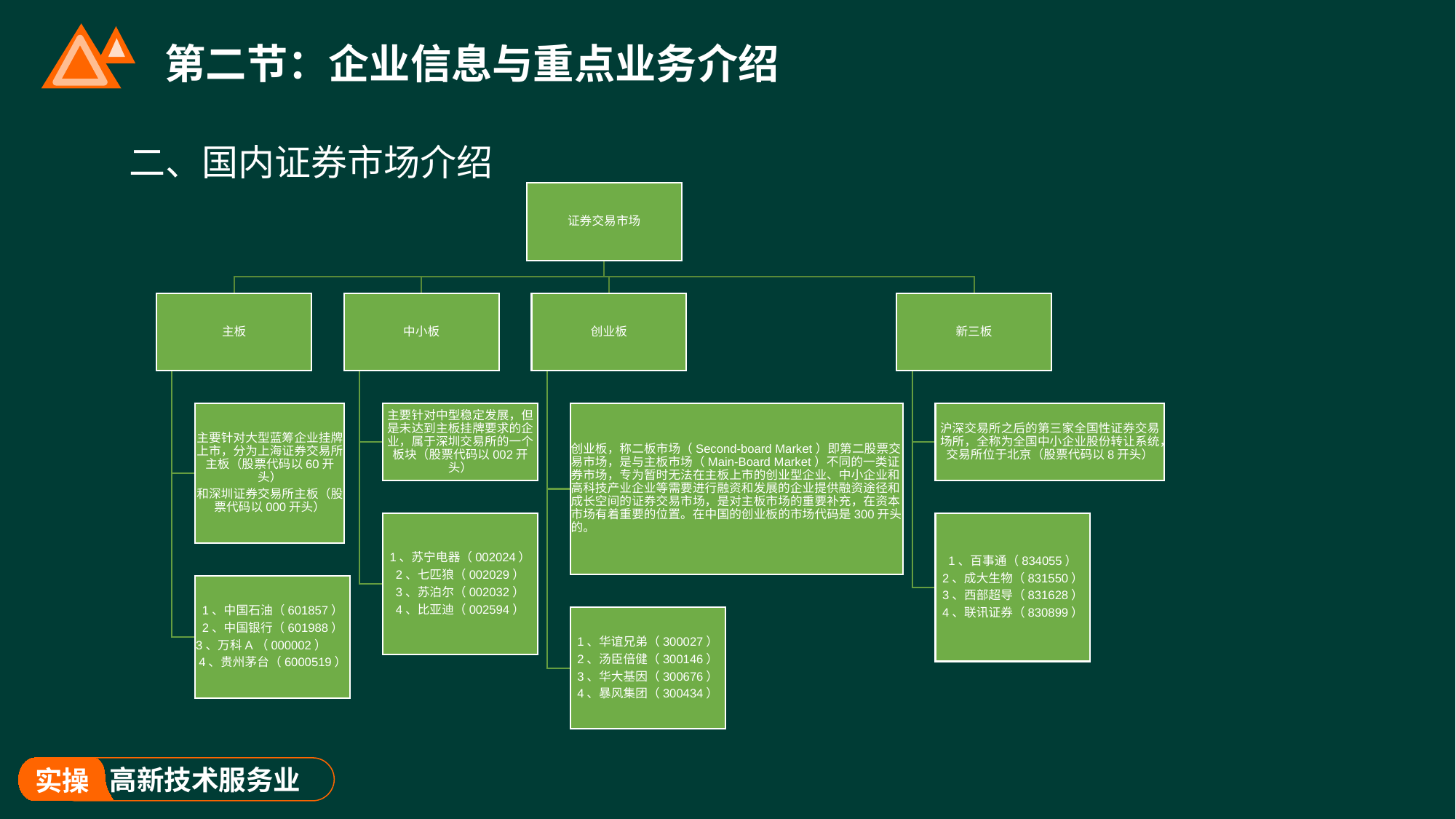

# 第二节：企业信息与重点业务介绍
二、国内证券市场介绍

证券交易市场
主板
主要针对大型蓝筹企业挂牌上市，分为上海证券交易所主板（股票代码以60开头）
和深圳证券交易所主板（股票代码以000开头）
1、中国石油（601857）
2、中国银行（601988）
3、万科A（000002）
4、贵州茅台（6000519）
中小板
主要针对中型稳定发展，但是未达到主板挂牌要求的企业，属于深圳交易所的一个 板块（股票代码以002开头）
1、苏宁电器（002024）
2、七匹狼（002029）
3、苏泊尔（002032）
4、比亚迪（002594）
创业板
创业板，称二板市场（Second-board Market）即第二股票交易市场，是与主板市场（Main-Board Market）不同的一类证券市场，专为暂时无法在主板上市的创业型企业、中小企业和高科技产业企业等需要进行融资和发展的企业提供融资途径和成长空间的证券交易市场，是对主板市场的重要补充，在资本市场有着重要的位置。在中国的创业板的市场代码是300开头的。
1、华谊兄弟（300027）
2、汤臣倍健（300146）
3、华大基因（300676）
4、暴风集团（300434）
新三板
沪深交易所之后的第三家全国性证券交易场所，全称为全国中小企业股份转让系统，交易所位于北京（股票代码以8开头）
1、百事通（834055）
2、成大生物（831550）
3、西部超导（831628）
4、联讯证券（830899）